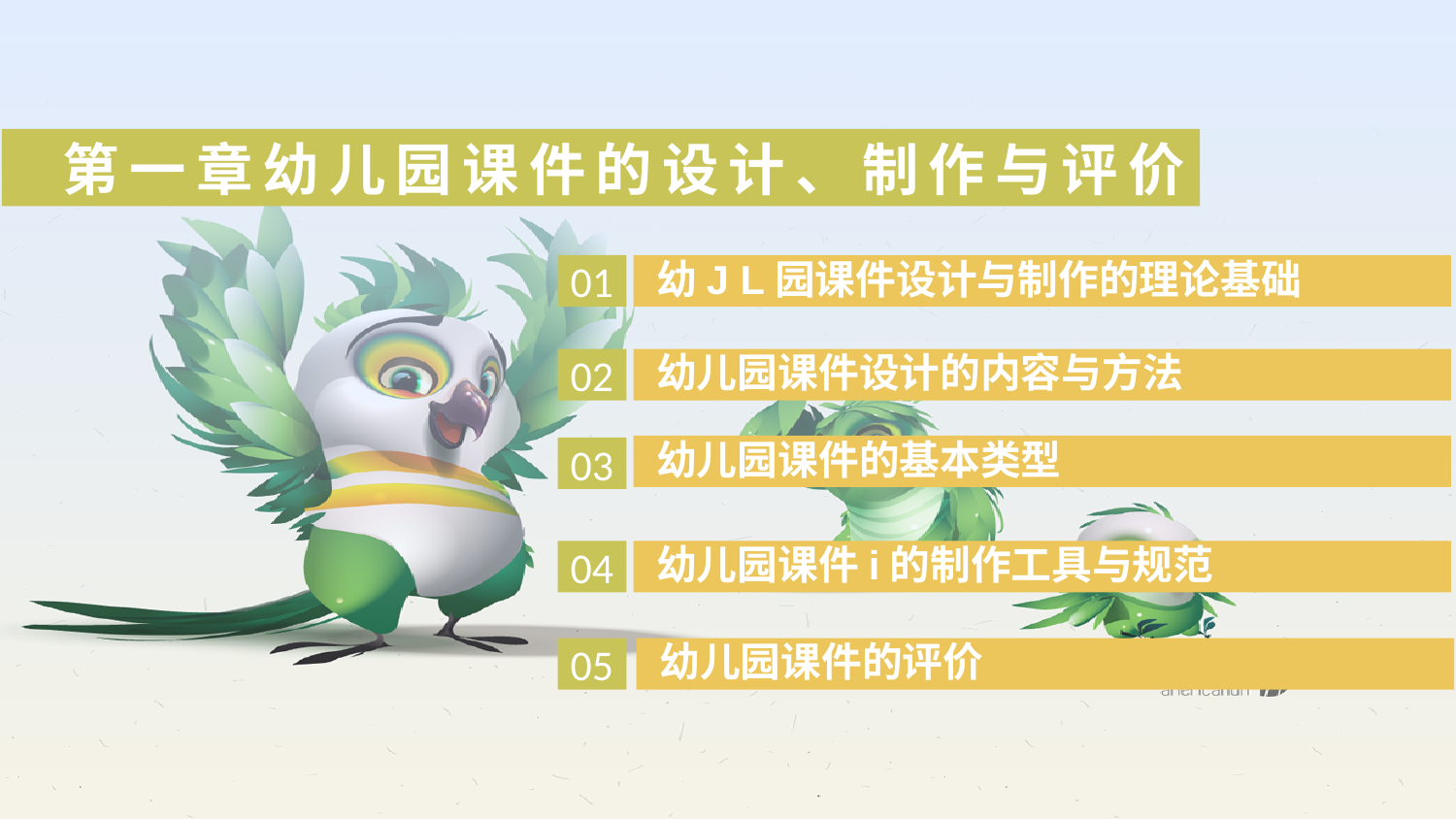

第一章幼儿园课件的设计、制作与评价
01
幼J L园课件设计与制作的理论基础
02
幼儿园课件设计的内容与方法
幼儿园课件的基本类型
03
04
幼儿园课件i的制作工具与规范
05
幼儿园课件的评价